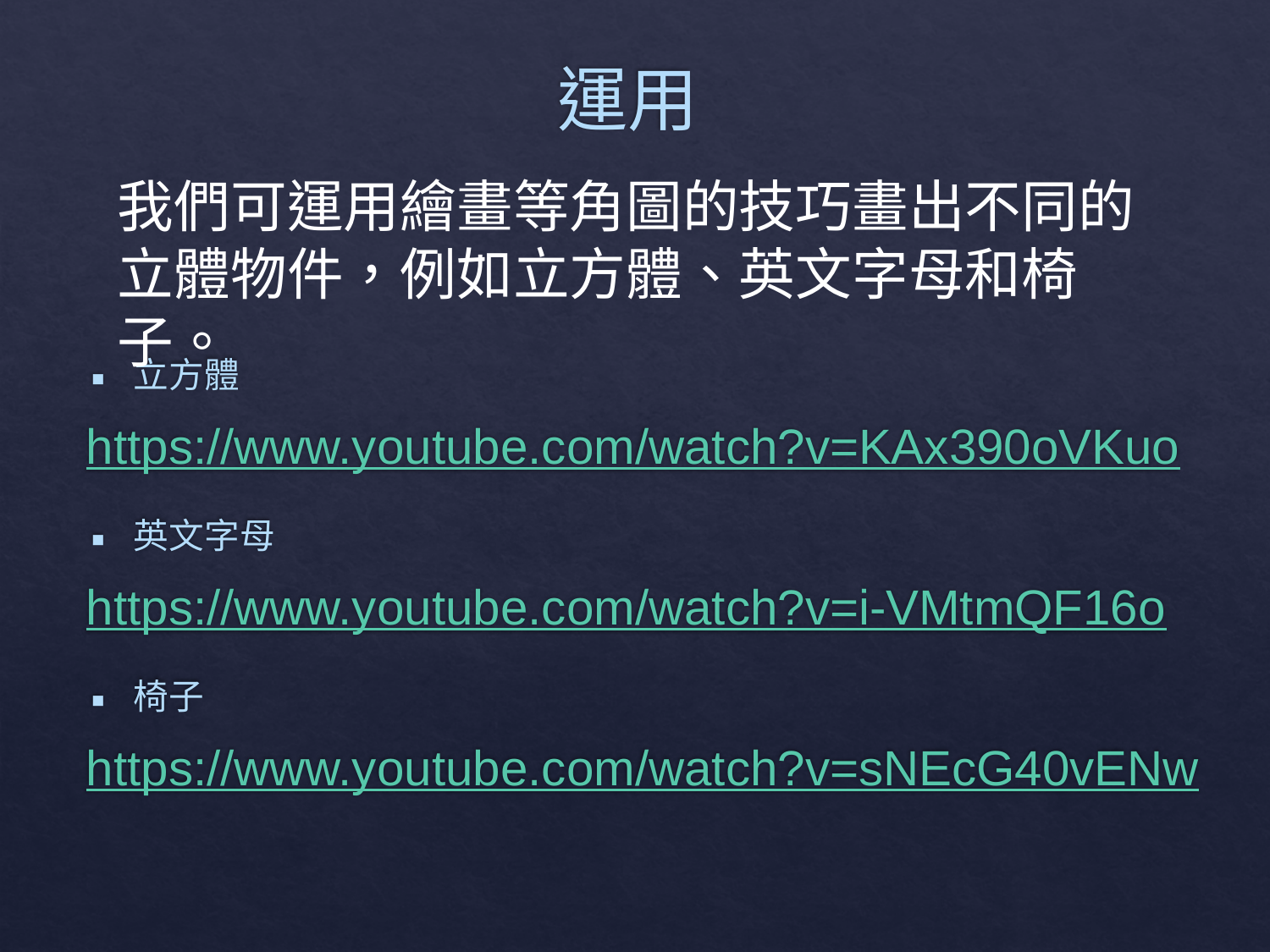

# 運用
我們可運用繪畫等角圖的技巧畫出不同的立體物件，例如立方體、英文字母和椅子。
立方體
https://www.youtube.com/watch?v=KAx390oVKuo
英文字母
https://www.youtube.com/watch?v=i-VMtmQF16o
椅子
https://www.youtube.com/watch?v=sNEcG40vENw